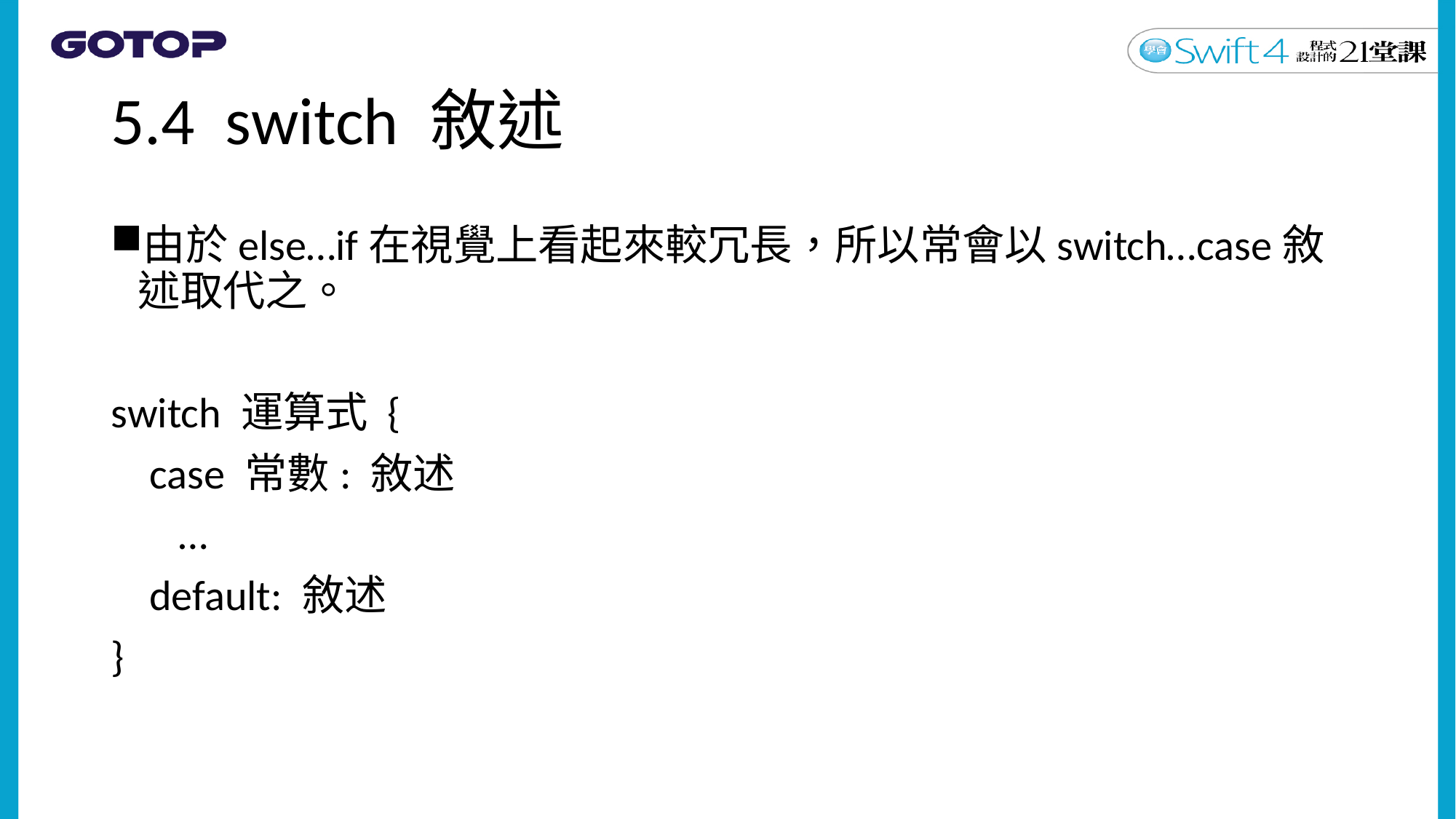

# 5.4  switch 敘述
由於else…if在視覺上看起來較冗長，所以常會以switch…case敘述取代之。

switch 運算式 {
    case 常數: 敘述
       …
    default: 敘述
}